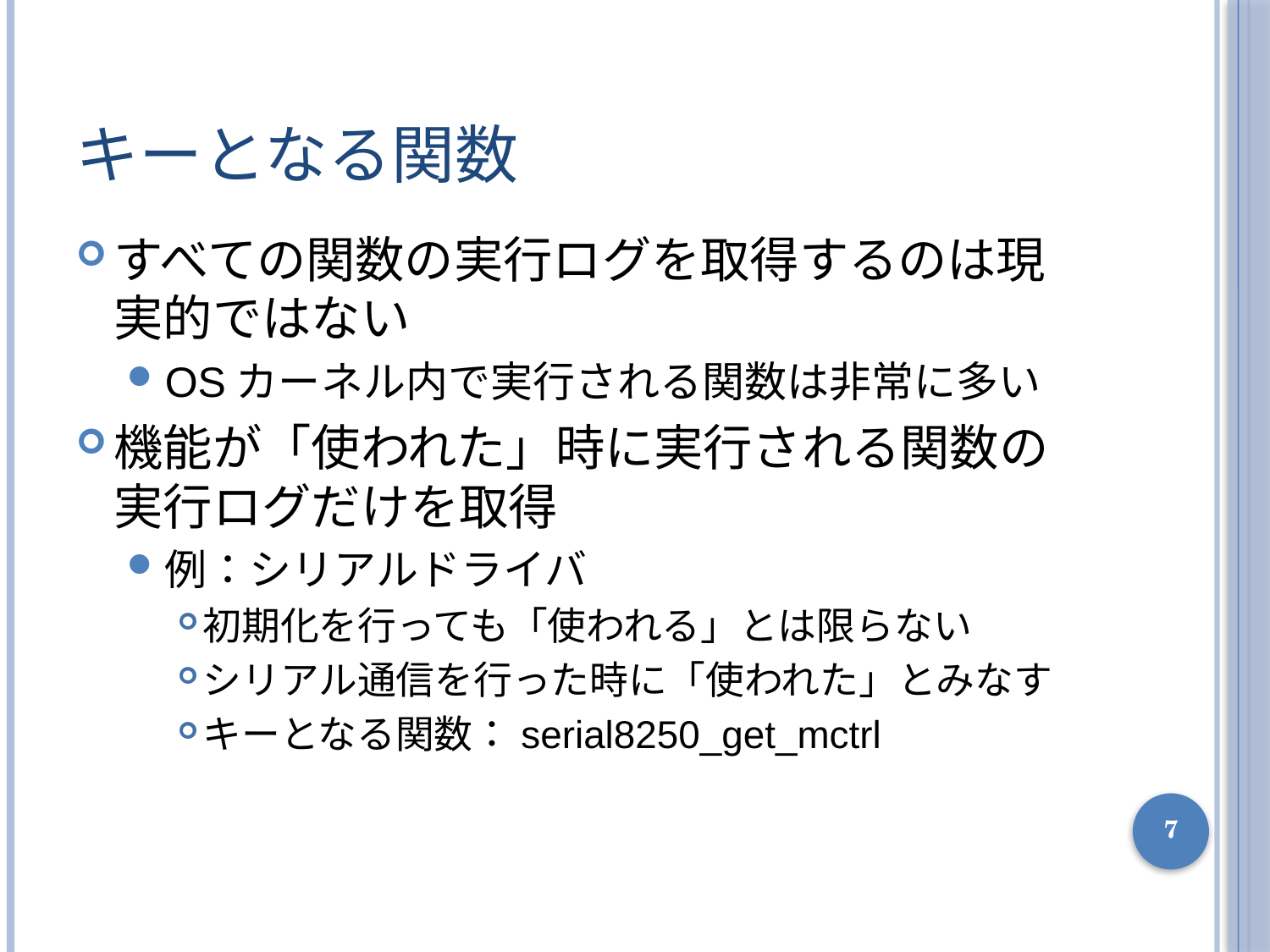

# キーとなる関数
すべての関数の実行ログを取得するのは現実的ではない
OSカーネル内で実行される関数は非常に多い
機能が「使われた」時に実行される関数の実行ログだけを取得
例：シリアルドライバ
初期化を行っても「使われる」とは限らない
シリアル通信を行った時に「使われた」とみなす
キーとなる関数：serial8250_get_mctrl
7